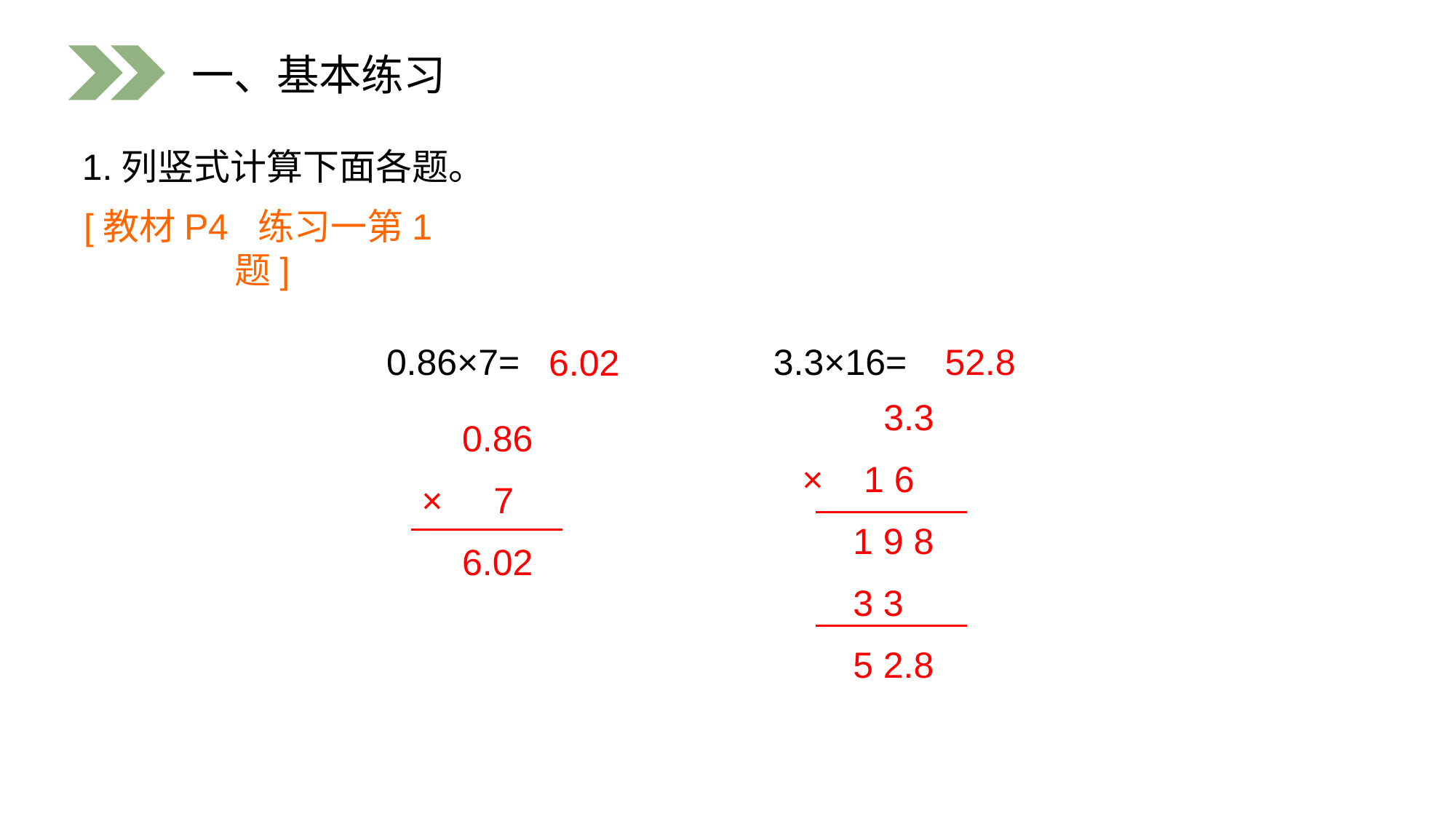

一、基本练习
1.列竖式计算下面各题。
[教材P4  练习一第1题]
0.86×7=                         3.3×16=
52.8
6.02
        3.3
×    1 6
     1 9 8
     3 3
     5 2.8

    0.86
×     7
    6.02